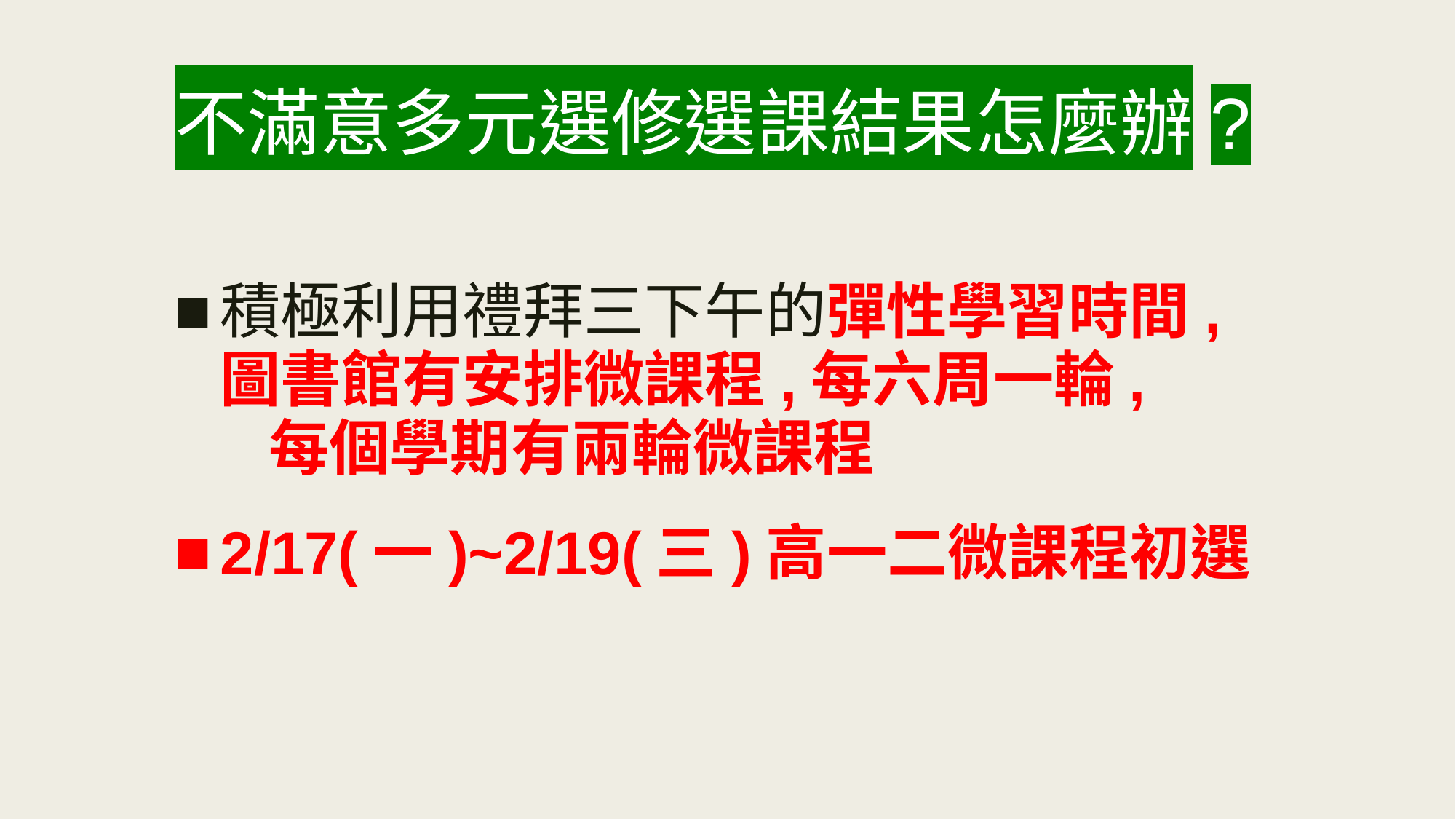

# 不滿意多元選修選課結果怎麼辦?
積極利用禮拜三下午的彈性學習時間,
圖書館有安排微課程,每六周一輪,              每個學期有兩輪微課程
2/17(一)~2/19(三)高一二微課程初選